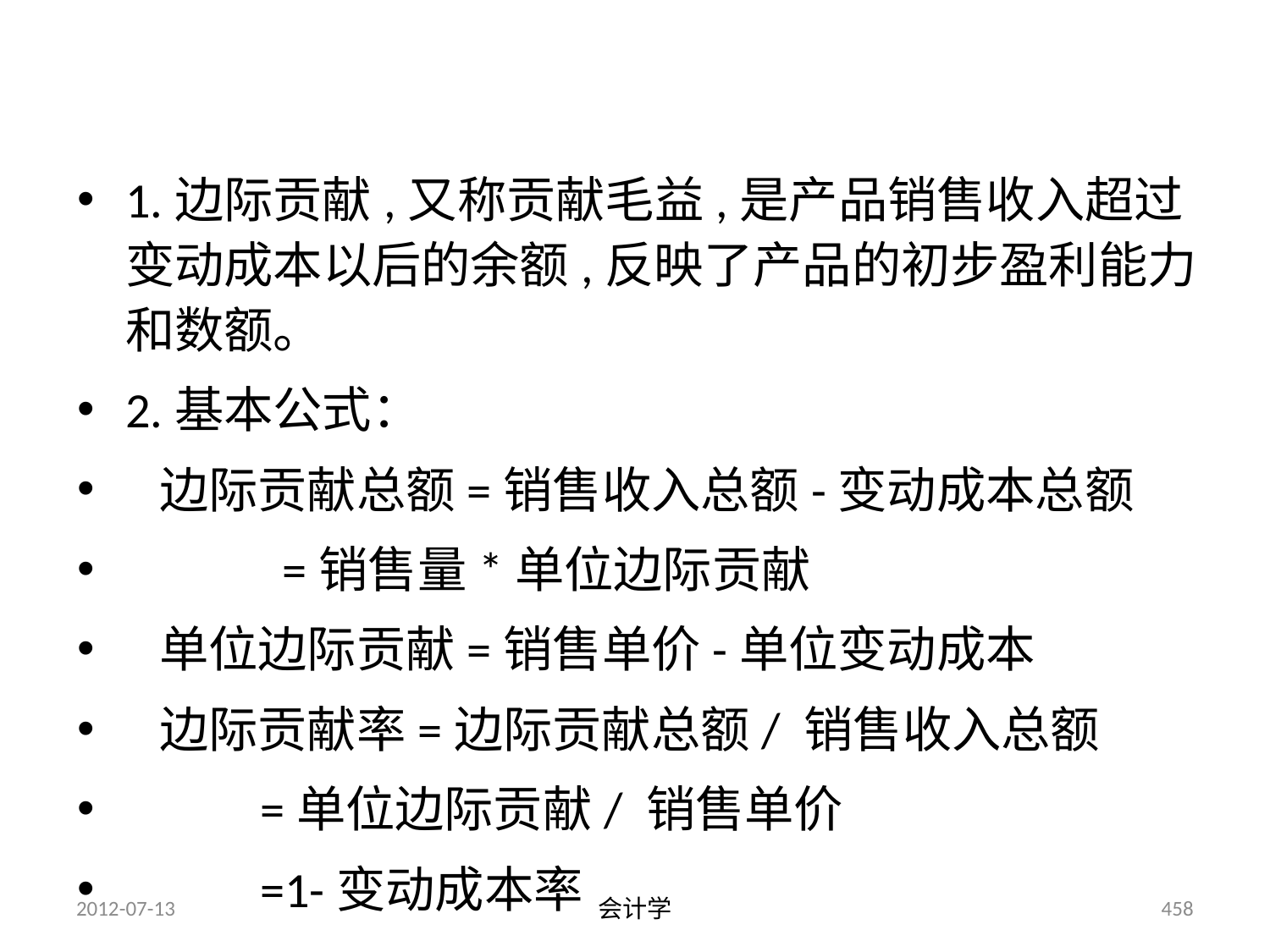

# 三、边际贡献
1.边际贡献,又称贡献毛益,是产品销售收入超过变动成本以后的余额,反映了产品的初步盈利能力和数额。
2.基本公式：
  边际贡献总额=销售收入总额-变动成本总额
              =销售量*单位边际贡献
  单位边际贡献=销售单价-单位变动成本
  边际贡献率=边际贡献总额/ 销售收入总额
            =单位边际贡献/ 销售单价
            =1-变动成本率
2012-07-13
会计学
458